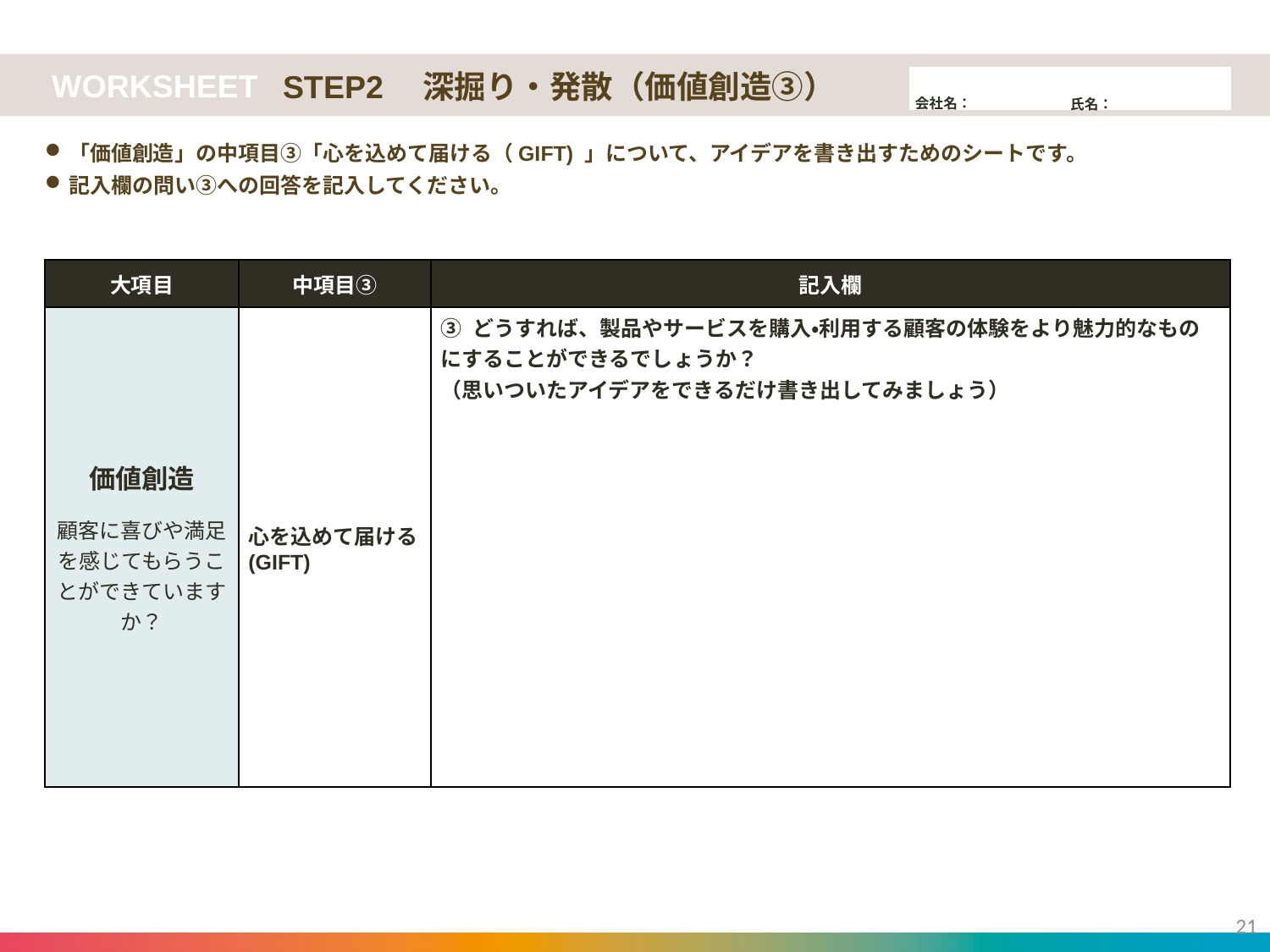

STEP2　深掘り・発散（価値創造③）
「価値創造」の中項目③「心を込めて届ける（GIFT) 」について、アイデアを書き出すためのシートです。
記入欄の問い③への回答を記入してください。
| 大項目 | 中項目③ | 記入欄 |
| --- | --- | --- |
| 価値創造 顧客に喜びや満足を感じてもらうことができていますか？ | 心を込めて届ける (GIFT) | ③ どうすれば、製品やサービスを購入・利用する顧客の体験をより魅力的なものにすることができるでしょうか？ （思いついたアイデアをできるだけ書き出してみましょう） |